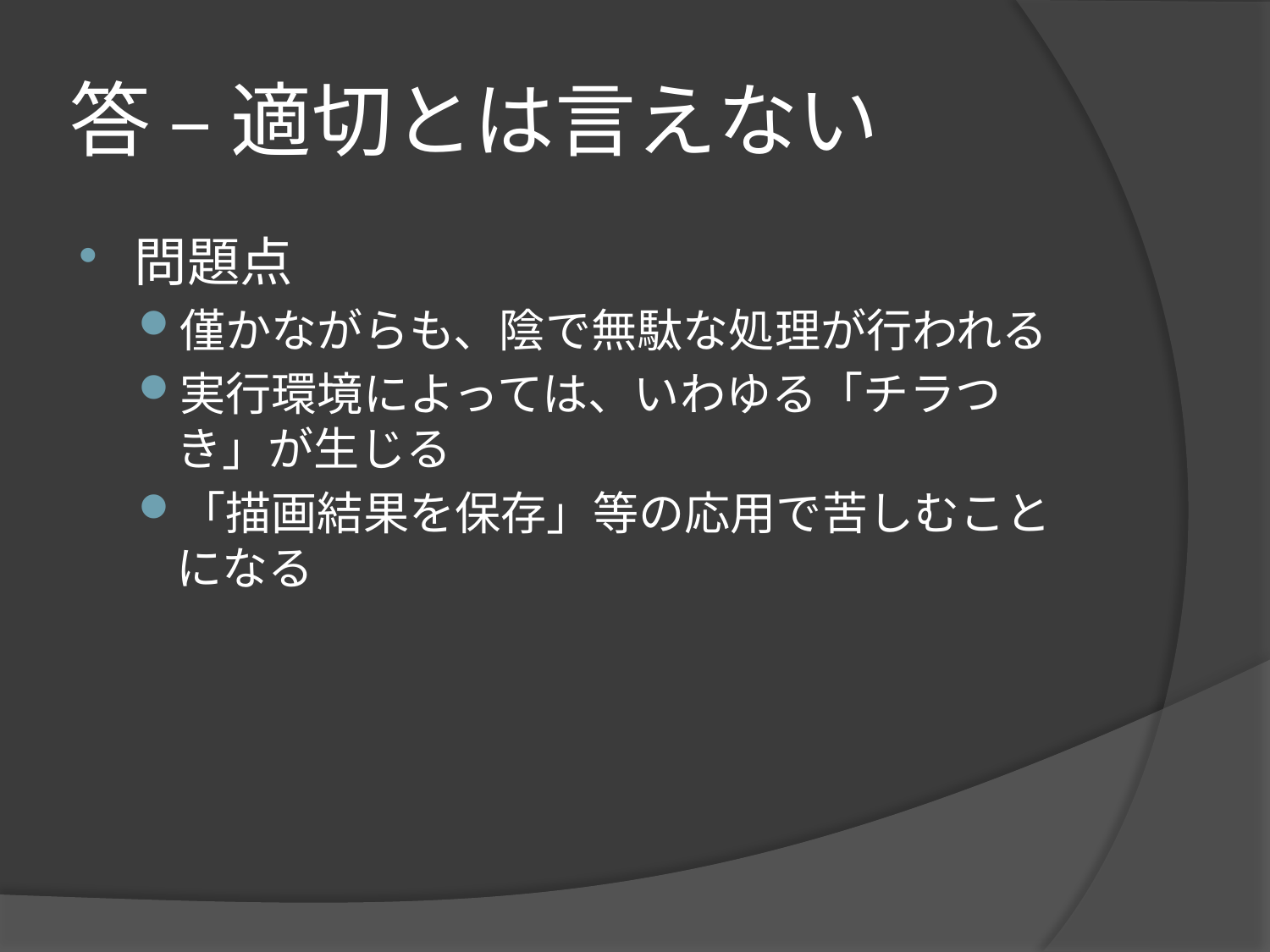

# 答 – 適切とは言えない
問題点
僅かながらも、陰で無駄な処理が行われる
実行環境によっては、いわゆる「チラつき」が生じる
「描画結果を保存」等の応用で苦しむことになる